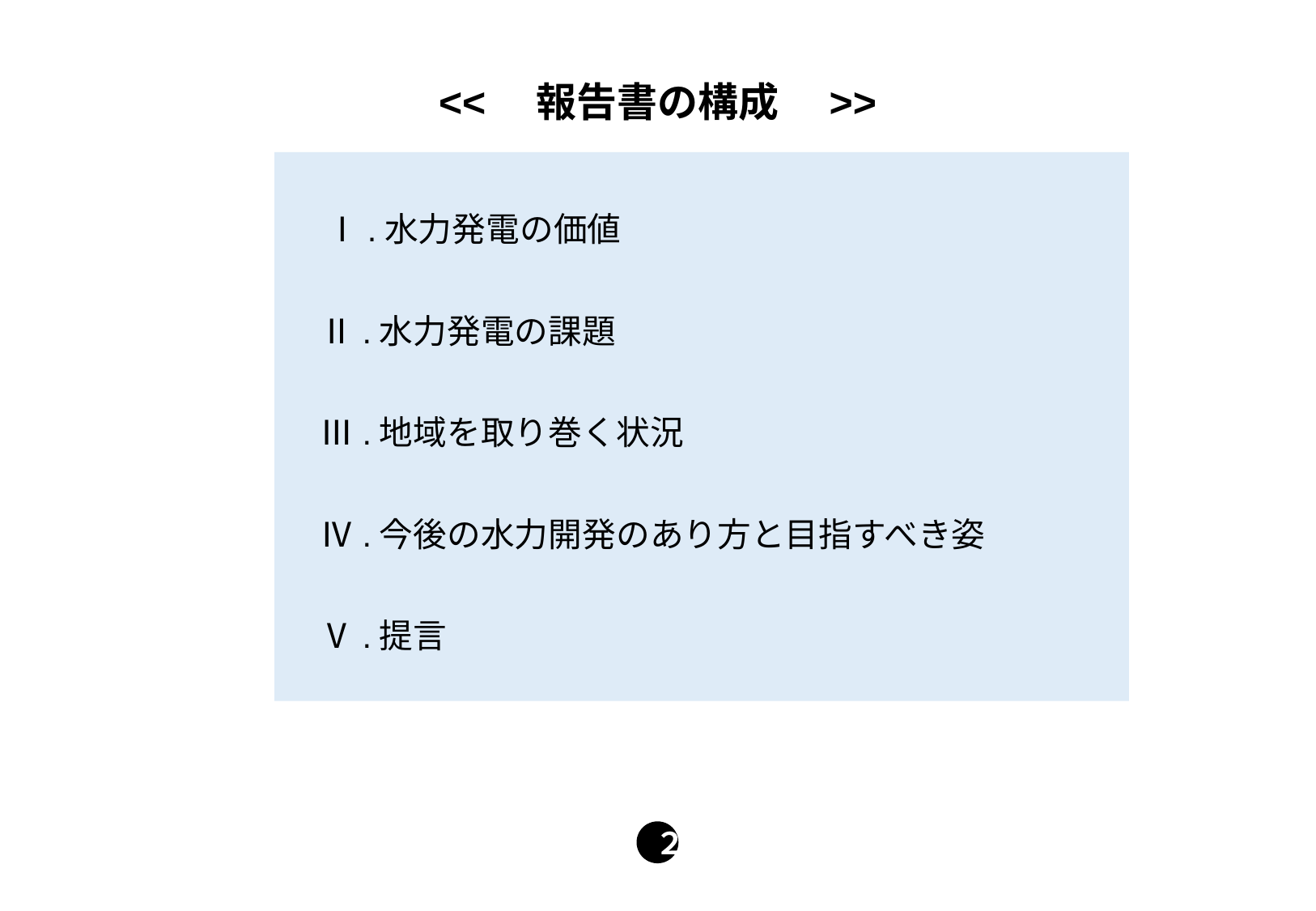

# <<　報告書の構成　>>

　Ⅰ.水力発電の価値

　Ⅱ.水力発電の課題

　Ⅲ.地域を取り巻く状況

　Ⅳ.今後の水力開発のあり方と目指すべき姿

　Ⅴ.提言

２